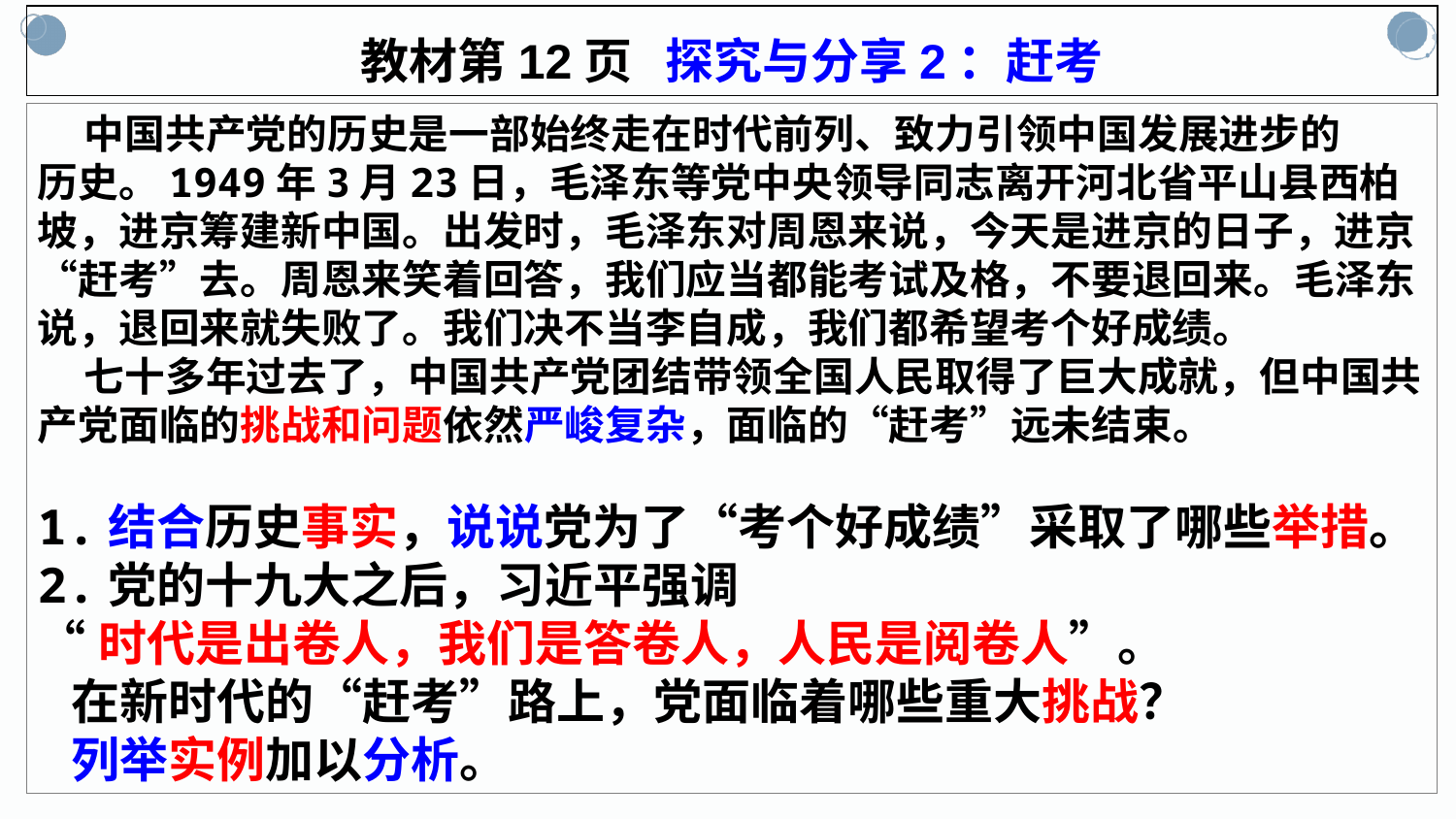

教材第12页   探究与分享2：赶考
    中国共产党的历史是一部始终走在时代前列、致力引领中国发展进步的
历史。1949年3月23日，毛泽东等党中央领导同志离开河北省平山县西柏坡，进京筹建新中国。出发时，毛泽东对周恩来说，今天是进京的日子，进京“赶考”去。周恩来笑着回答，我们应当都能考试及格，不要退回来。毛泽东说，退回来就失败了。我们决不当李自成，我们都希望考个好成绩。
    七十多年过去了，中国共产党团结带领全国人民取得了巨大成就，但中国共产党面临的挑战和问题依然严峻复杂，面临的“赶考”远未结束。

1.结合历史事实，说说党为了“考个好成绩”采取了哪些举措。
2.党的十九大之后，习近平强调
“时代是出卷人，我们是答卷人，人民是阅卷人”。
  在新时代的“赶考”路上，党面临着哪些重大挑战？
  列举实例加以分析。